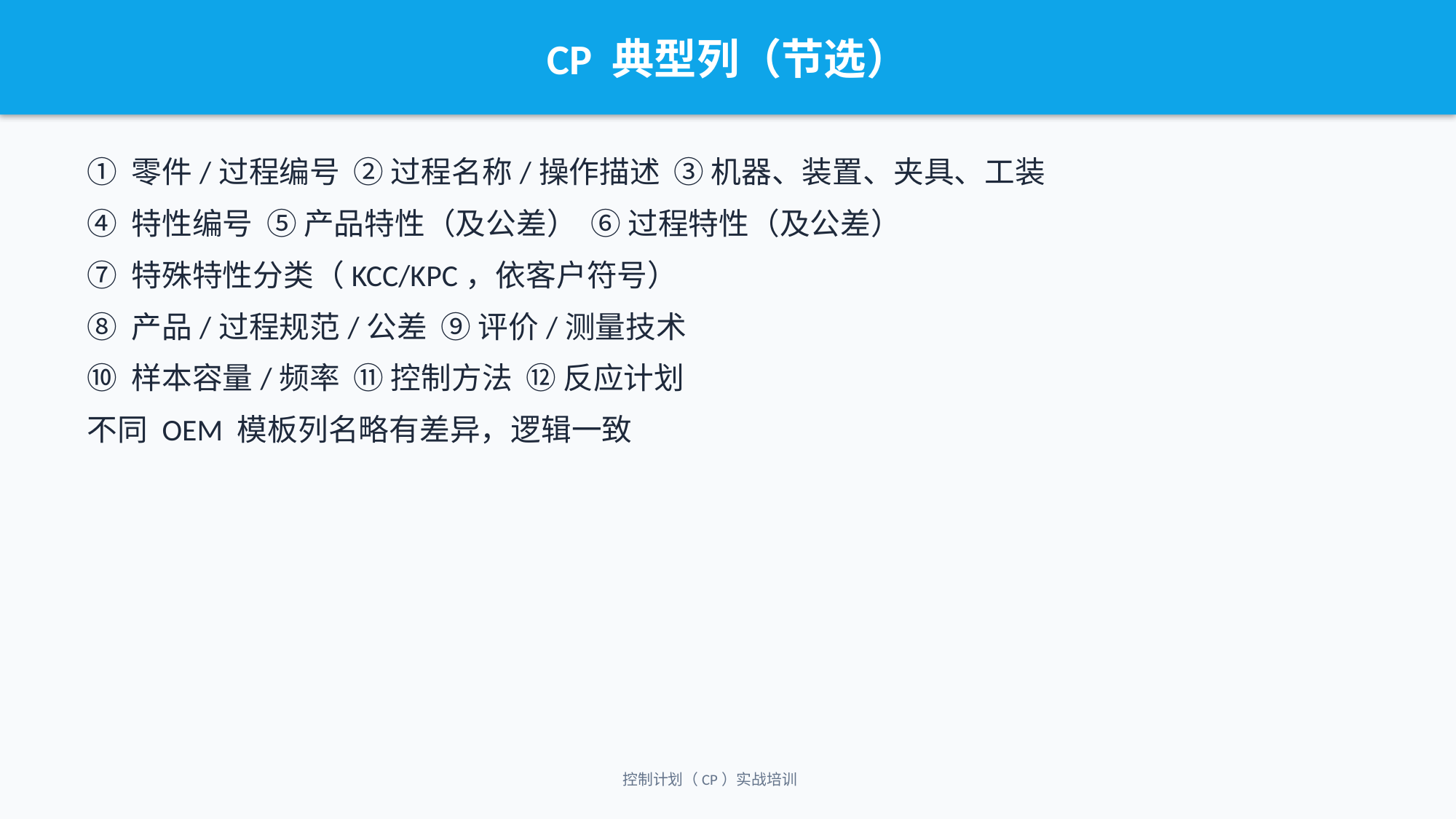

CP 典型列（节选）
① 零件/过程编号  ② 过程名称/操作描述  ③ 机器、装置、夹具、工装
④ 特性编号  ⑤ 产品特性（及公差）  ⑥ 过程特性（及公差）
⑦ 特殊特性分类（KCC/KPC，依客户符号）
⑧ 产品/过程规范/公差  ⑨ 评价/测量技术
⑩ 样本容量/频率  ⑪ 控制方法  ⑫ 反应计划
不同 OEM 模板列名略有差异，逻辑一致
控制计划（CP）实战培训